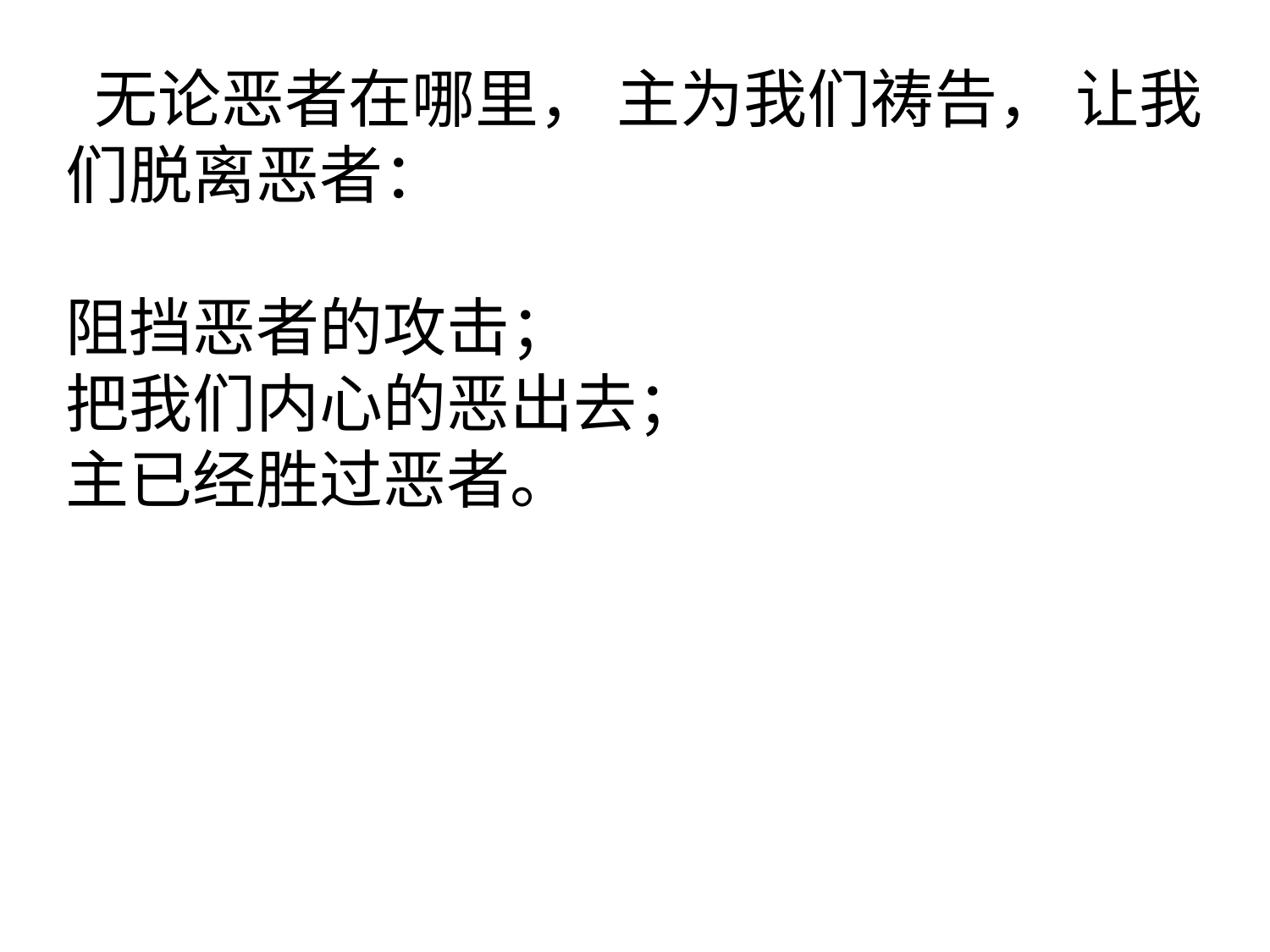

无论恶者在哪里， 主为我们祷告， 让我们脱离恶者：

阻挡恶者的攻击；
把我们内心的恶出去；
主已经胜过恶者。